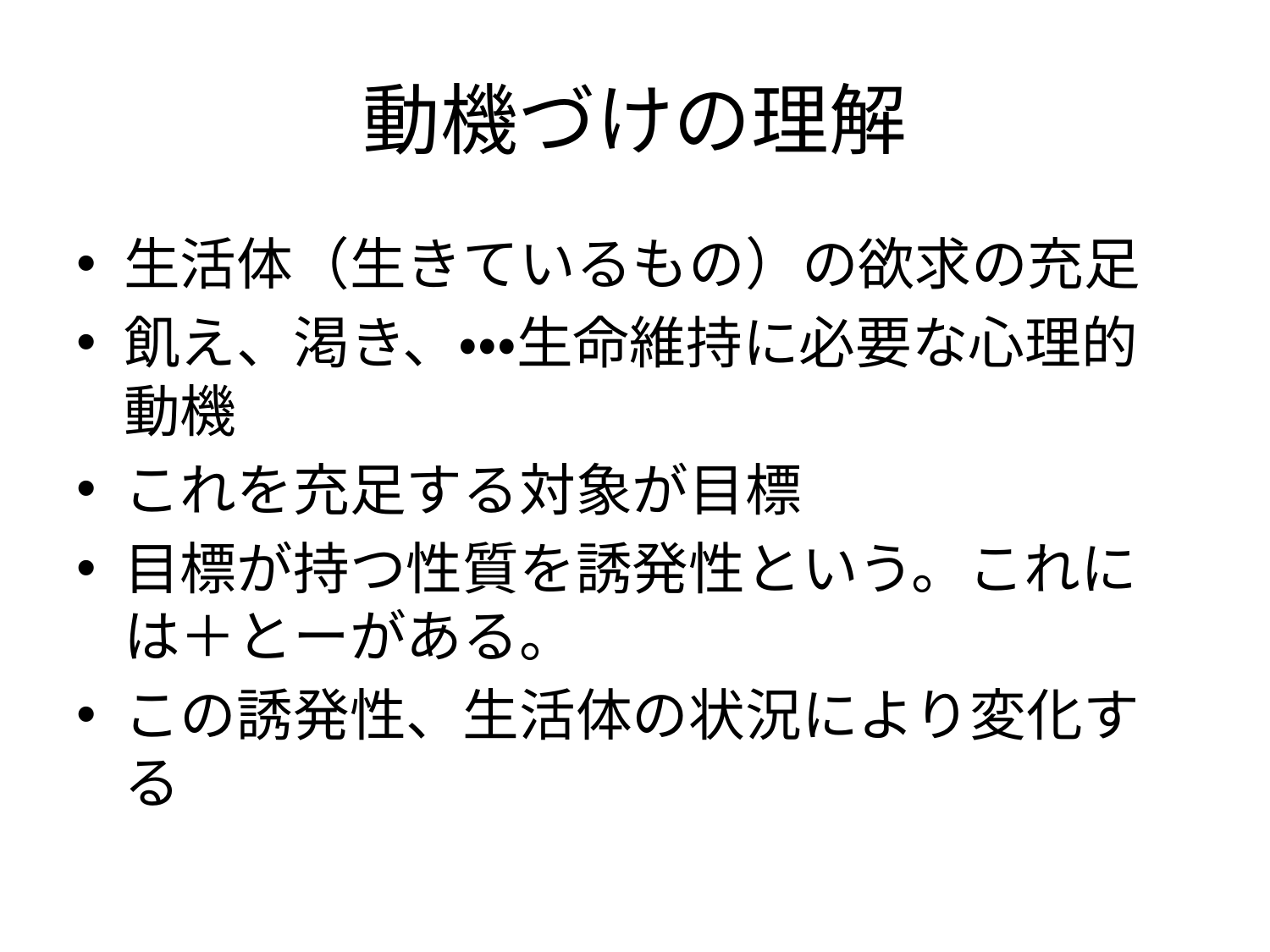

# 動機づけの理解
生活体（生きているもの）の欲求の充足
飢え、渇き、・・・生命維持に必要な心理的動機
これを充足する対象が目標
目標が持つ性質を誘発性という。これには＋とーがある。
この誘発性、生活体の状況により変化する